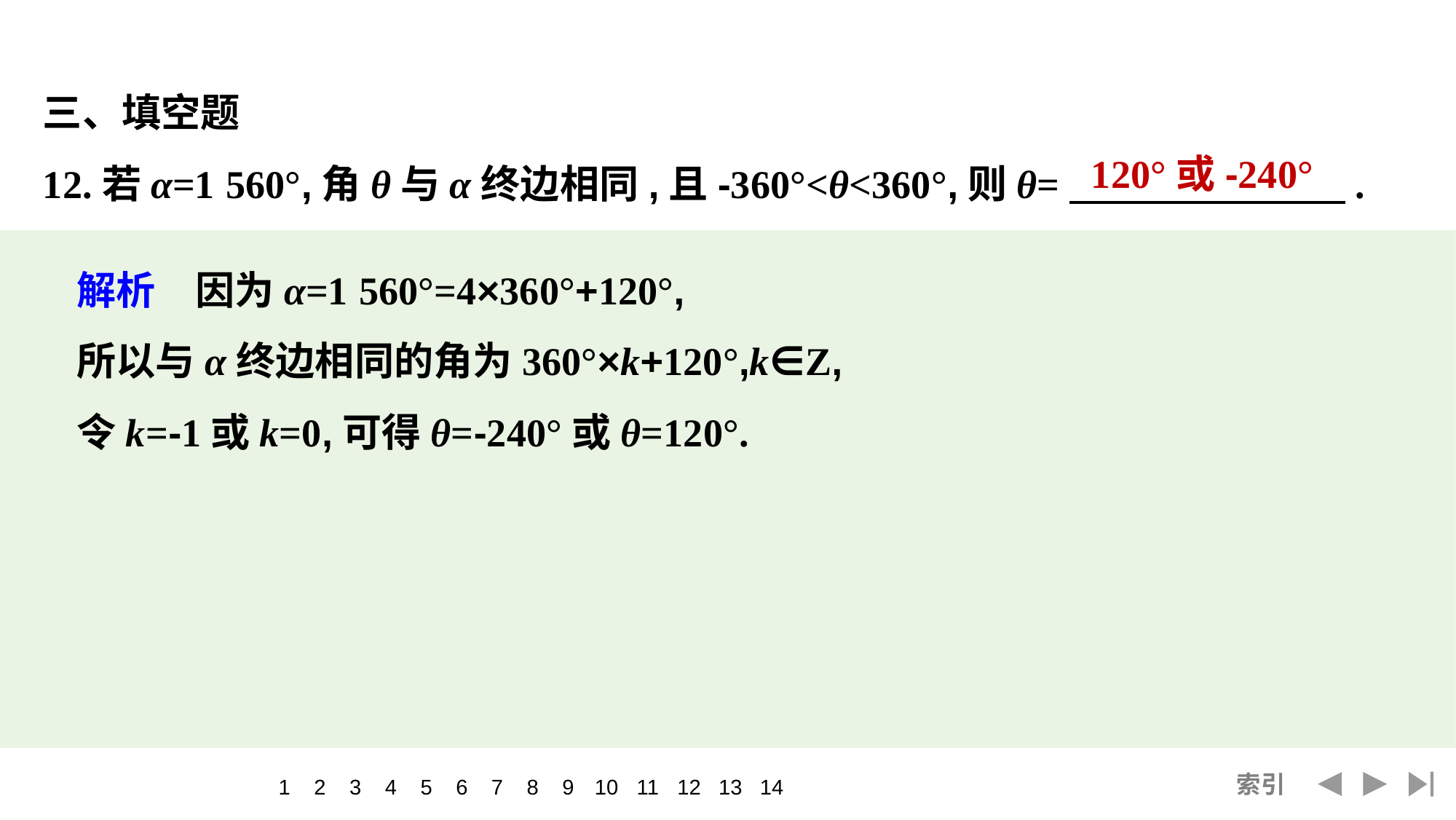

三、填空题
12.若α=1 560°,角θ与α终边相同,且-360°<θ<360°,则θ=　　　　　　　.
120°或-240°

解析　因为α=1 560°=4×360°+120°,
所以与α终边相同的角为360°×k+120°,k∈Z,
令k=-1或k=0,可得θ=-240°或θ=120°.